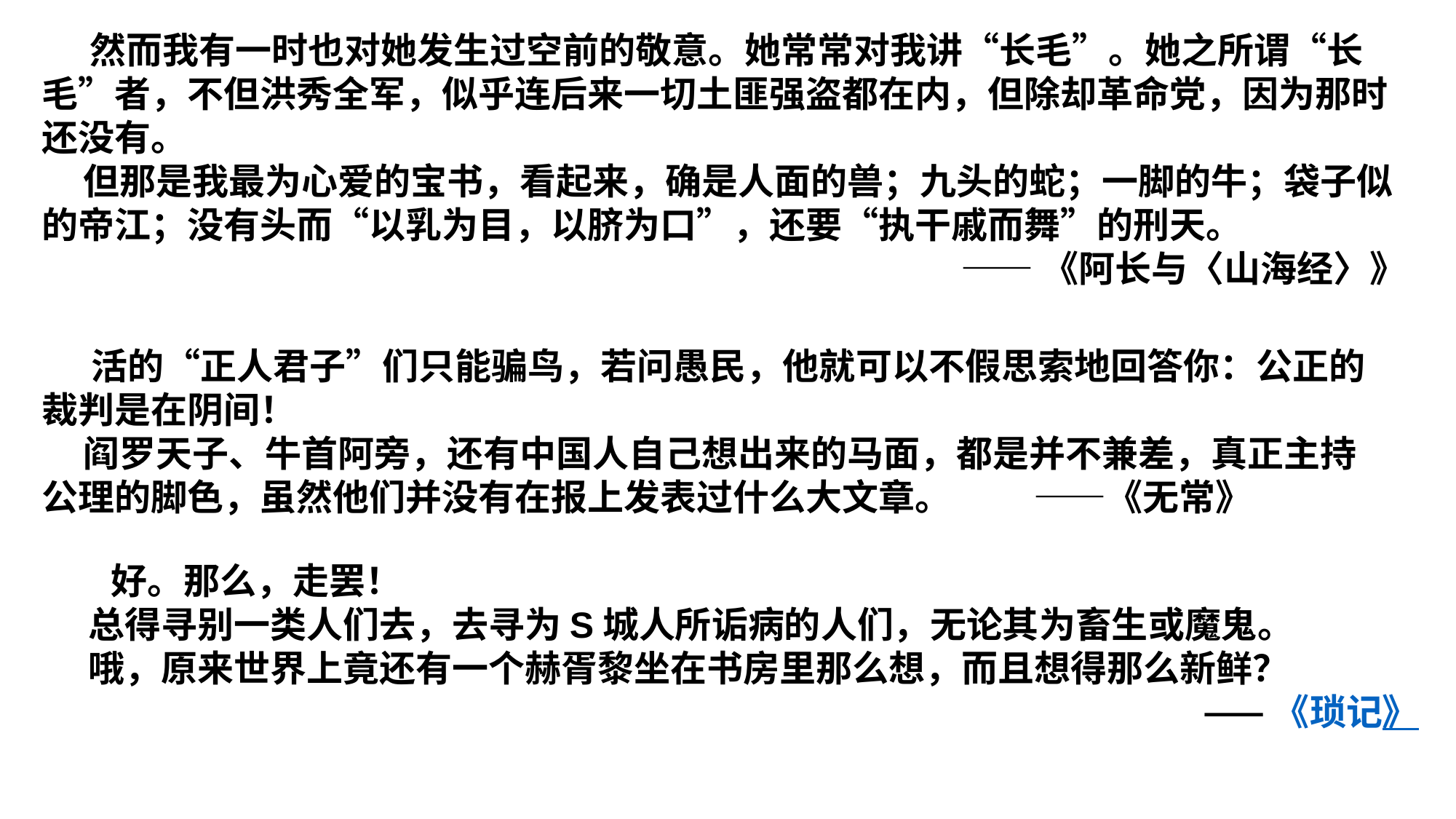

然而我有一时也对她发生过空前的敬意。她常常对我讲“长毛”。她之所谓“长毛”者，不但洪秀全军，似乎连后来一切土匪强盗都在内，但除却革命党，因为那时还没有。
    但那是我最为心爱的宝书，看起来，确是人面的兽；九头的蛇；一脚的牛；袋子似的帝江；没有头而“以乳为目，以脐为口”，还要“执干戚而舞”的刑天。
                                                                                               ——《阿长与〈山海经〉》

      活的“正人君子”们只能骗鸟，若问愚民，他就可以不假思索地回答你：公正的裁判是在阴间！
    阎罗天子、牛首阿旁，还有中国人自己想出来的马面，都是并不兼差，真正主持公理的脚色，虽然他们并没有在报上发表过什么大文章。          ——《无常》

        好。那么，走罢！
   总得寻别一类人们去，去寻为S城人所诟病的人们，无论其为畜生或魔鬼。
   哦，原来世界上竟还有一个赫胥黎坐在书房里那么想，而且想得那么新鲜？
                                                                                                                          ——《琐记》